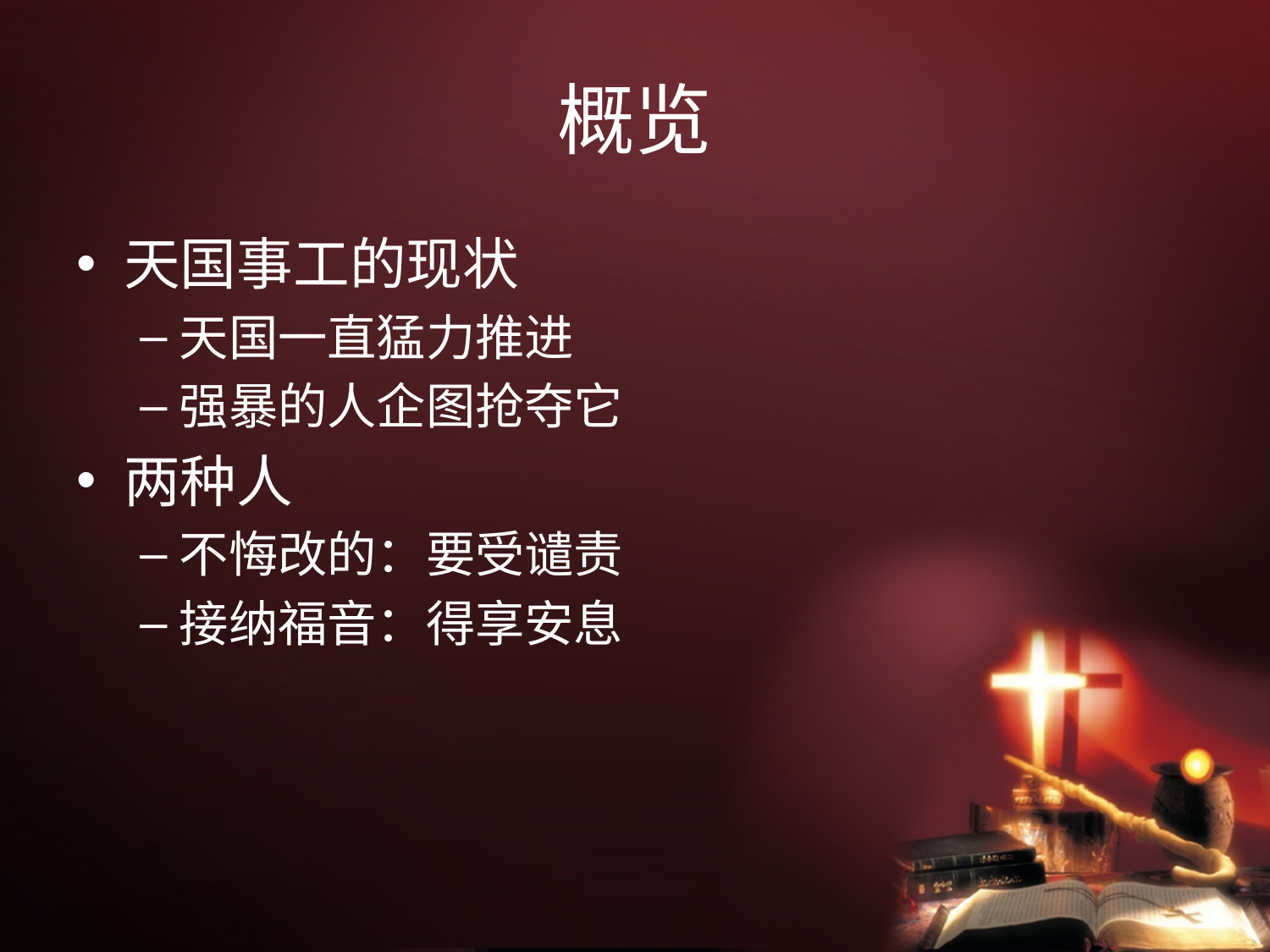

# 概览
天国事工的现状
天国一直猛力推进
强暴的人企图抢夺它
两种人
不悔改的：要受谴责
接纳福音：得享安息